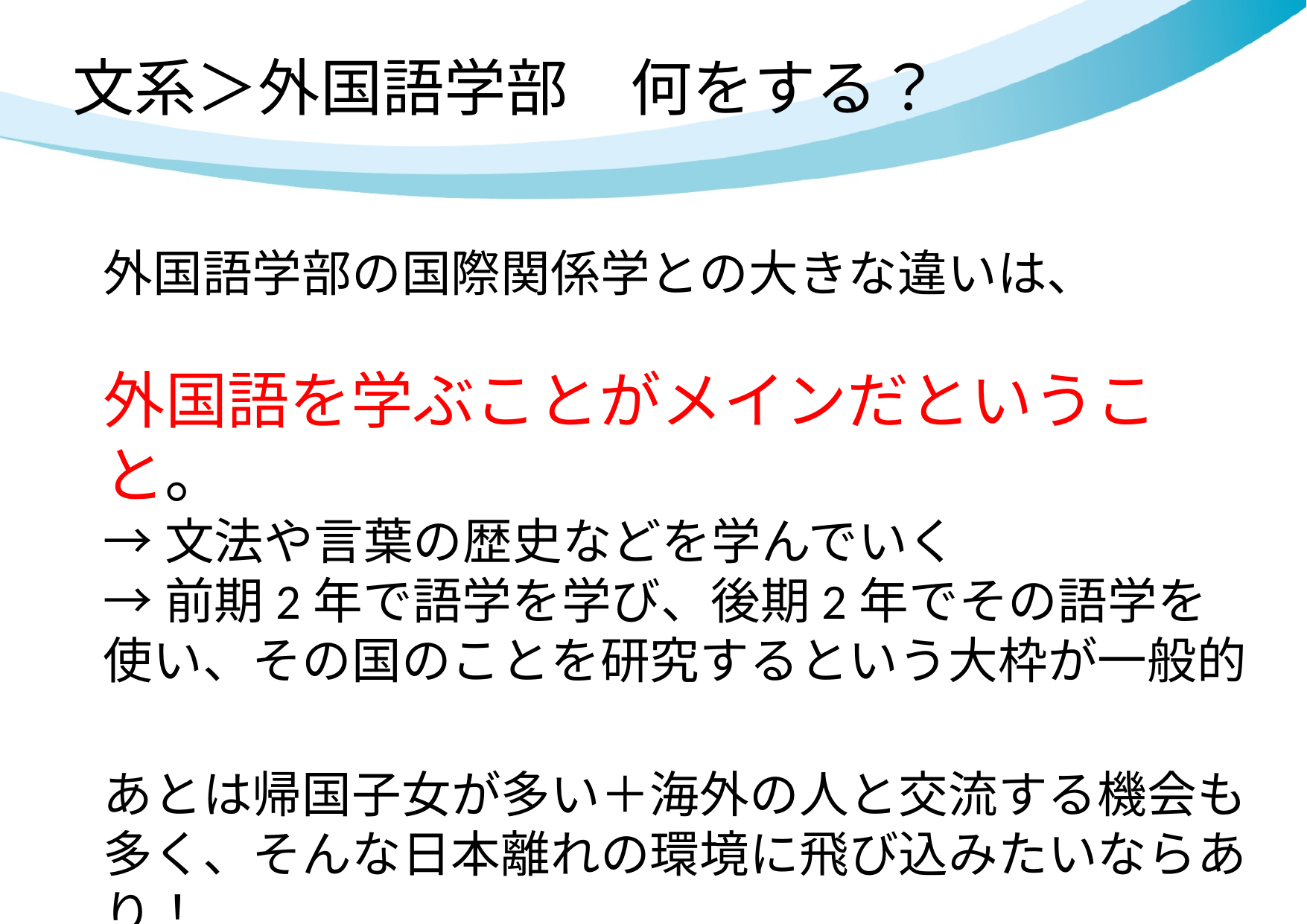

文系＞外国語学部　何をする？
外国語学部の国際関係学との大きな違いは、

外国語を学ぶことがメインだということ。
→文法や言葉の歴史などを学んでいく
→前期2年で語学を学び、後期2年でその語学を使い、その国のことを研究するという大枠が一般的

あとは帰国子女が多い＋海外の人と交流する機会も多く、そんな日本離れの環境に飛び込みたいならあり！